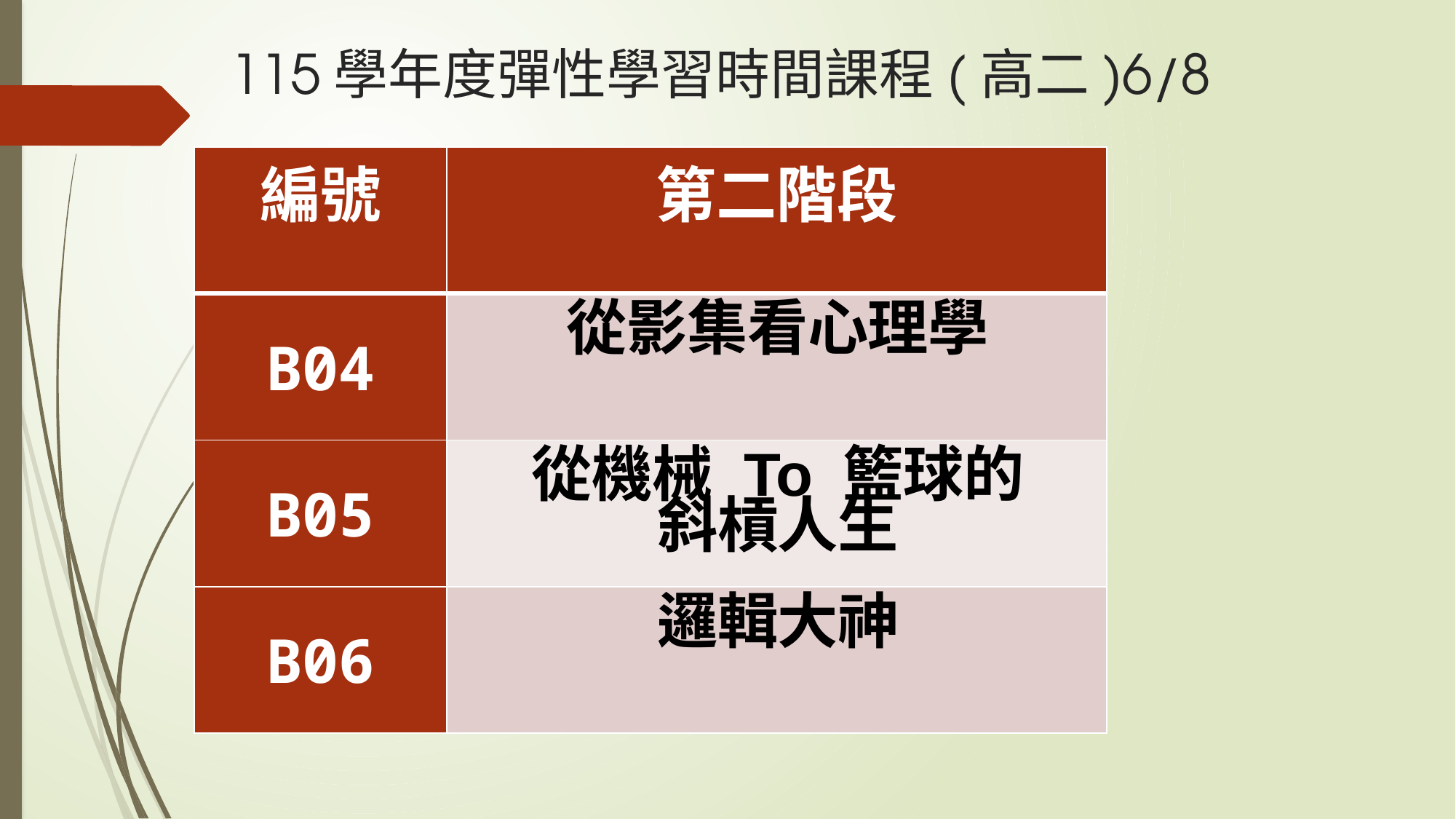

# 115學年度彈性學習時間課程(高二)6/8
| 編號 | 第二階段 |
| --- | --- |
| B04 | 從影集看心理學 |
| B05 | 從機械 To 籃球的 斜槓人生 |
| B06 | 邏輯大神 |